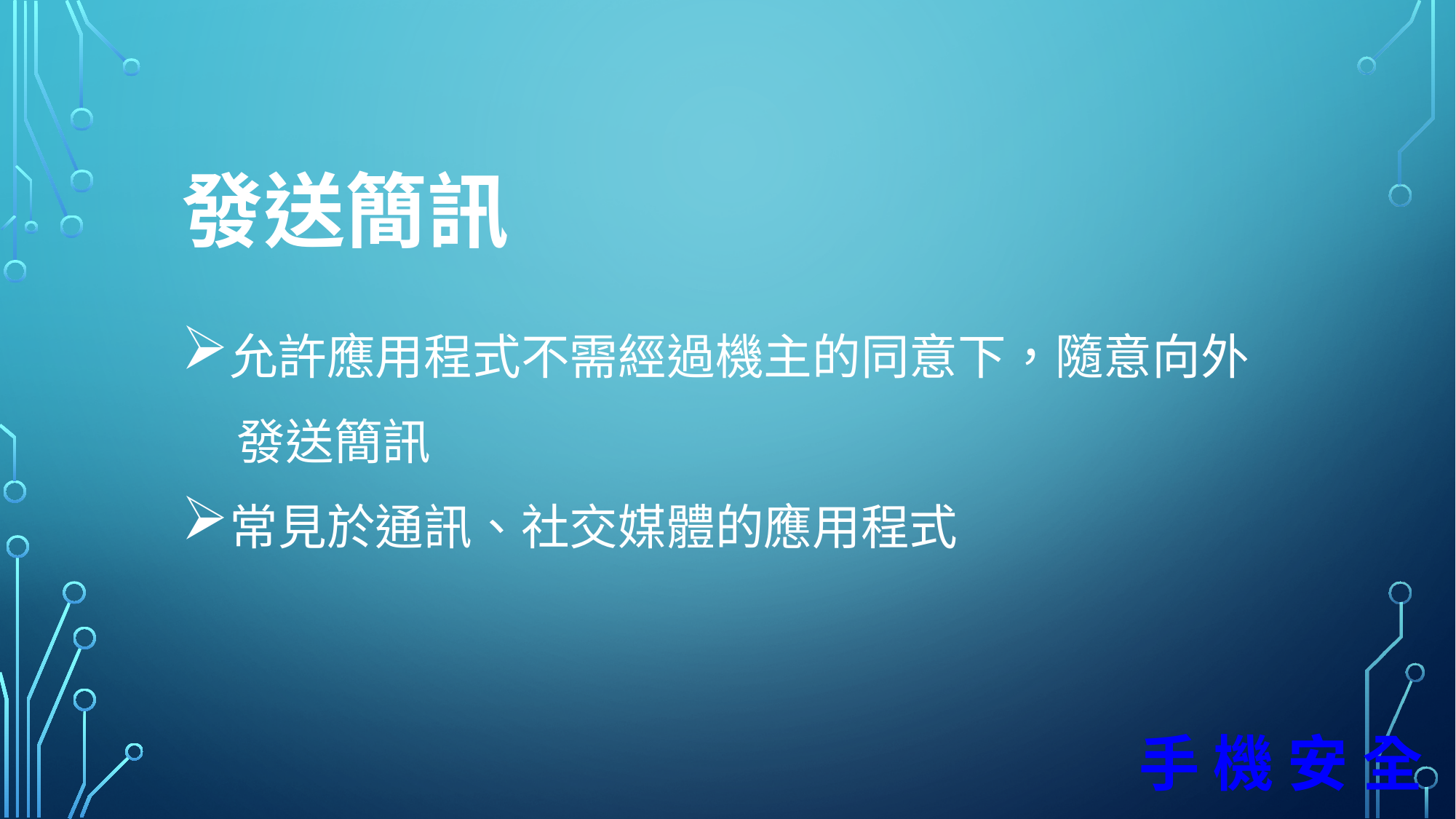

發送簡訊
允許應用程式不需經過機主的同意下，隨意向外
    發送簡訊
常見於通訊、社交媒體的應用程式
手 機 安 全